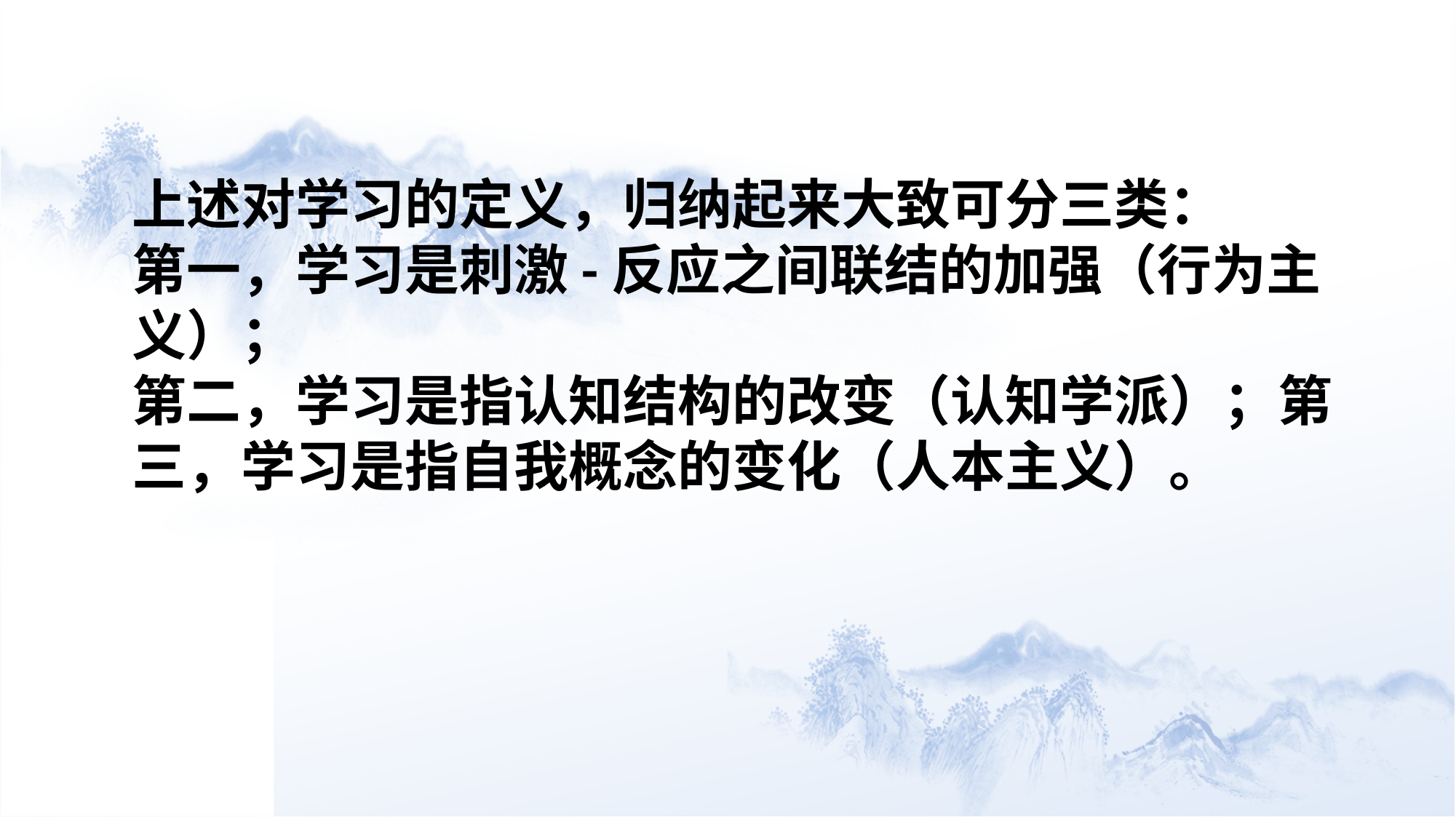

上述对学习的定义，归纳起来大致可分三类：
第一，学习是刺激-反应之间联结的加强（行为主义）；
第二，学习是指认知结构的改变（认知学派）；第三，学习是指自我概念的变化（人本主义）。